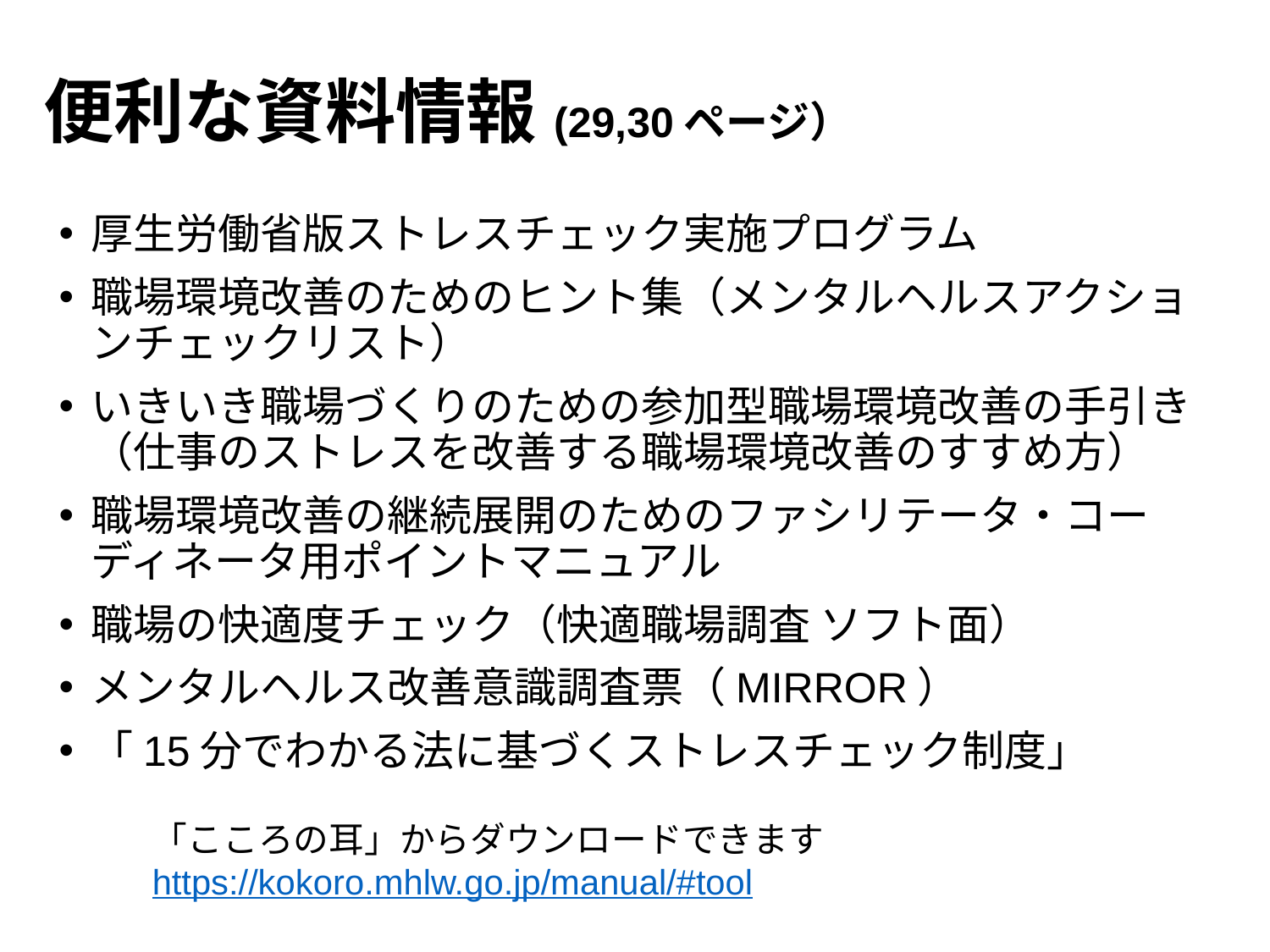

# 便利な資料情報(29,30ページ）
厚生労働省版ストレスチェック実施プログラム
職場環境改善のためのヒント集（メンタルヘルスアクションチェックリスト）
いきいき職場づくりのための参加型職場環境改善の手引き（仕事のストレスを改善する職場環境改善のすすめ方）
職場環境改善の継続展開のためのファシリテータ・コーディネータ用ポイントマニュアル
職場の快適度チェック（快適職場調査 ソフト面）
メンタルヘルス改善意識調査票（MIRROR）
「15分でわかる法に基づくストレスチェック制度」
「こころの耳」からダウンロードできます https://kokoro.mhlw.go.jp/manual/#tool